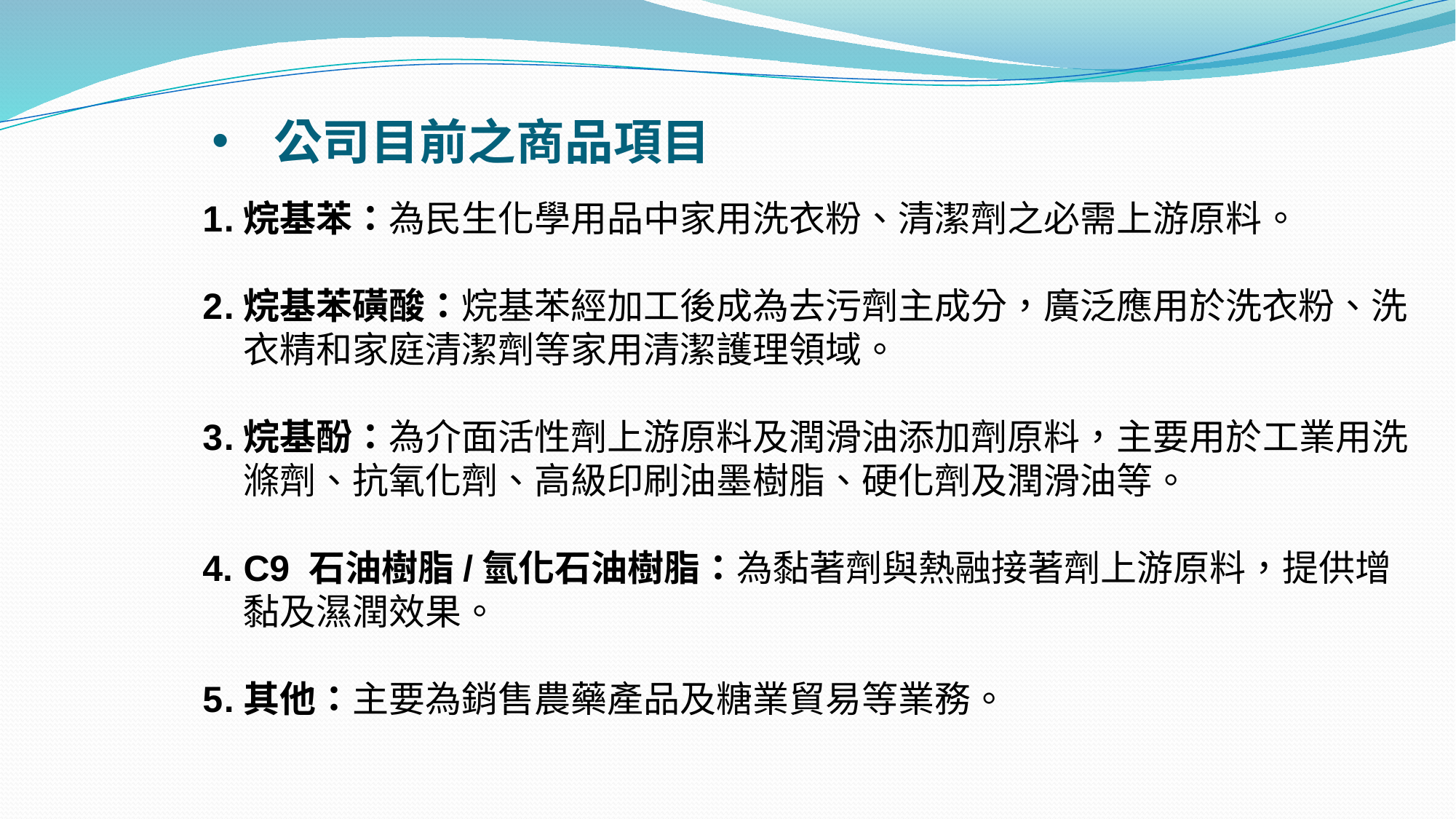

# 公司目前之商品項目
烷基苯：為民生化學用品中家用洗衣粉、清潔劑之必需上游原料。

烷基苯磺酸：烷基苯經加工後成為去污劑主成分，廣泛應用於洗衣粉、洗衣精和家庭清潔劑等家用清潔護理領域。

烷基酚：為介面活性劑上游原料及潤滑油添加劑原料，主要用於工業用洗滌劑、抗氧化劑、高級印刷油墨樹脂、硬化劑及潤滑油等。

C9 石油樹脂/氫化石油樹脂：為黏著劑與熱融接著劑上游原料，提供增黏及濕潤效果。

其他：主要為銷售農藥產品及糖業貿易等業務。